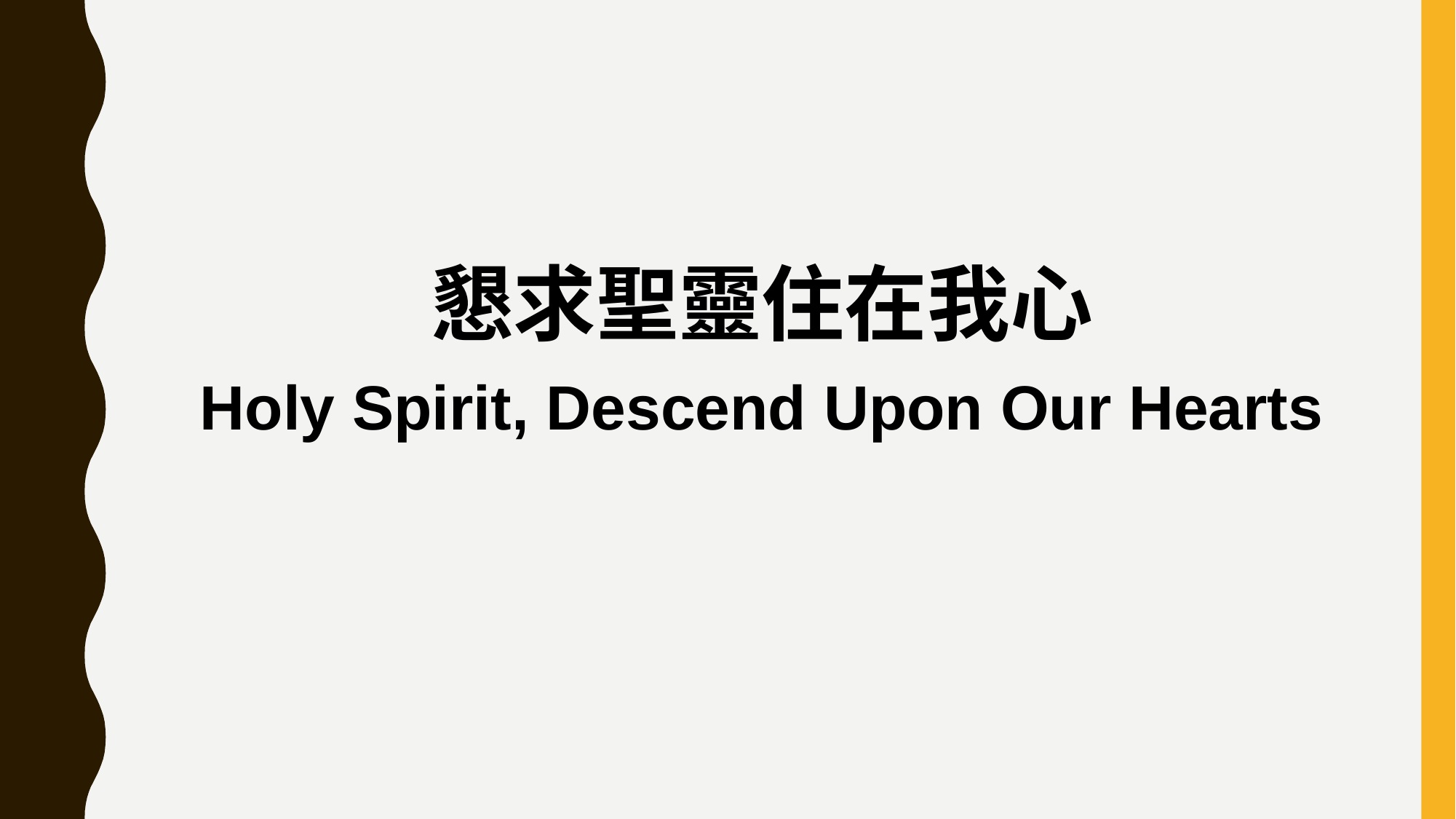

懇求聖靈住在我心
Holy Spirit, Descend Upon Our Hearts